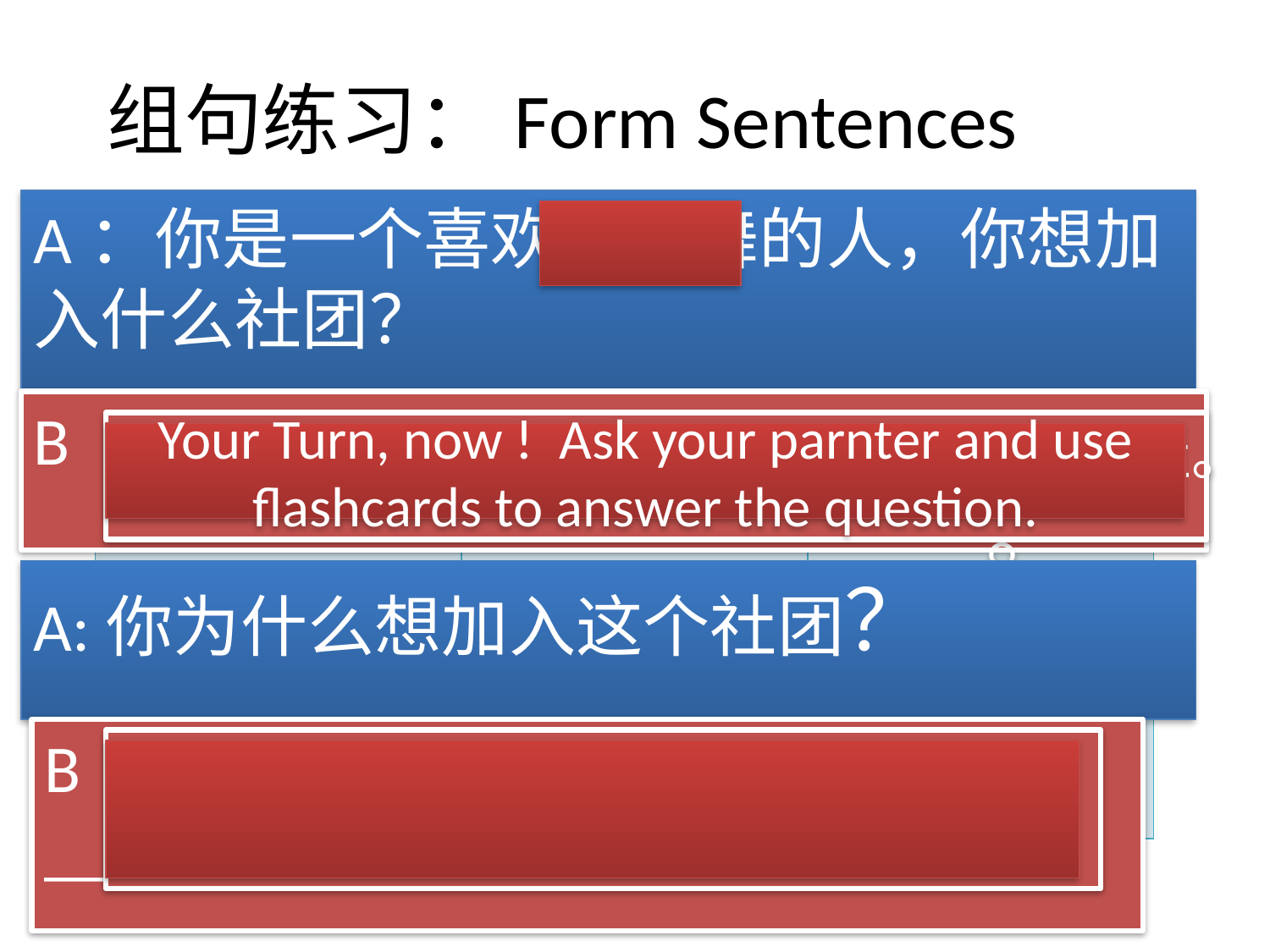

组句练习：Form Sentences
A：你是一个喜欢跳街舞的人，你想加入什么社团？
| 人 (noun/pronoun) | 做 (verb) | 活动 (noun) activities |
| --- | --- | --- |
| 我 老人 小孩 | 喜欢 打 做 跳 吃 看 | 美食 街舞 电影 桌球（乒乓球） 篮球 |

B：____________________________。
我是一个喜欢跳街舞的人，我想加入街舞社。
Your Turn, now !  Ask your parnter and use flashcards to answer the question.
A:你为什么想加入这个社团？

B：____________________________。
因为我想成为街舞高手，所以我想加入街舞社。

HS group for Read On 2014 @Holy Cross